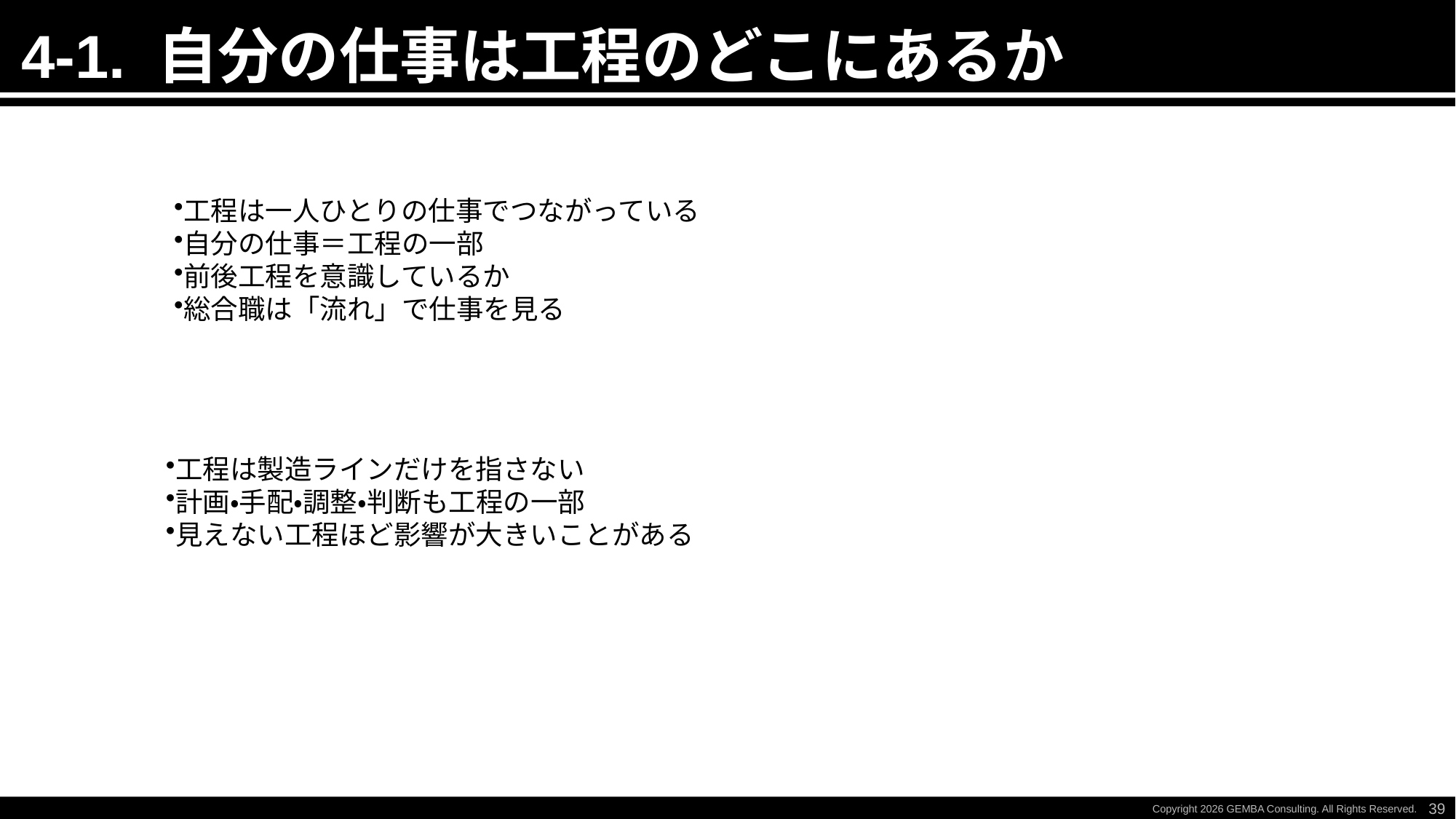

4-1. 自分の仕事は工程のどこにあるか
工程は一人ひとりの仕事でつながっている
自分の仕事＝工程の一部
前後工程を意識しているか
総合職は「流れ」で仕事を見る
工程は製造ラインだけを指さない
計画・手配・調整・判断も工程の一部
見えない工程ほど影響が大きいことがある
39